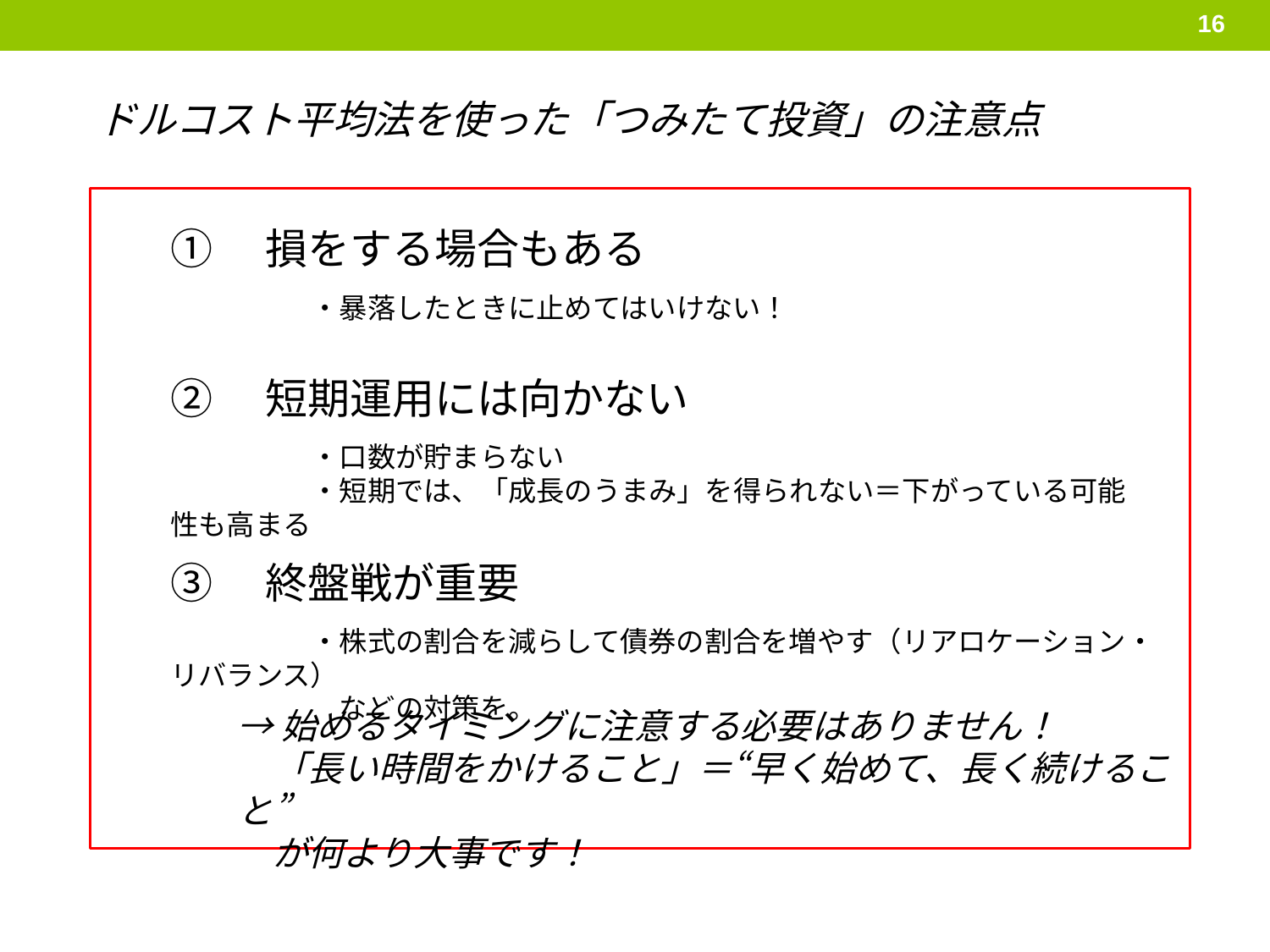

16
ドルコスト平均法を使った「つみたて投資」の注意点

①　損をする場合もある

　　　　　・暴落したときに止めてはいけない！
②　短期運用には向かない

　　　　　・口数が貯まらない
　　　　　・短期では、「成長のうまみ」を得られない＝下がっている可能性も高まる
③　終盤戦が重要

　　　　　・株式の割合を減らして債券の割合を増やす（リアロケーション・リバランス）
　　　　　　などの対策を。
→始めるタイミングに注意する必要はありません！
　「長い時間をかけること」＝“早く始めて、長く続けること”
　が何より大事です！